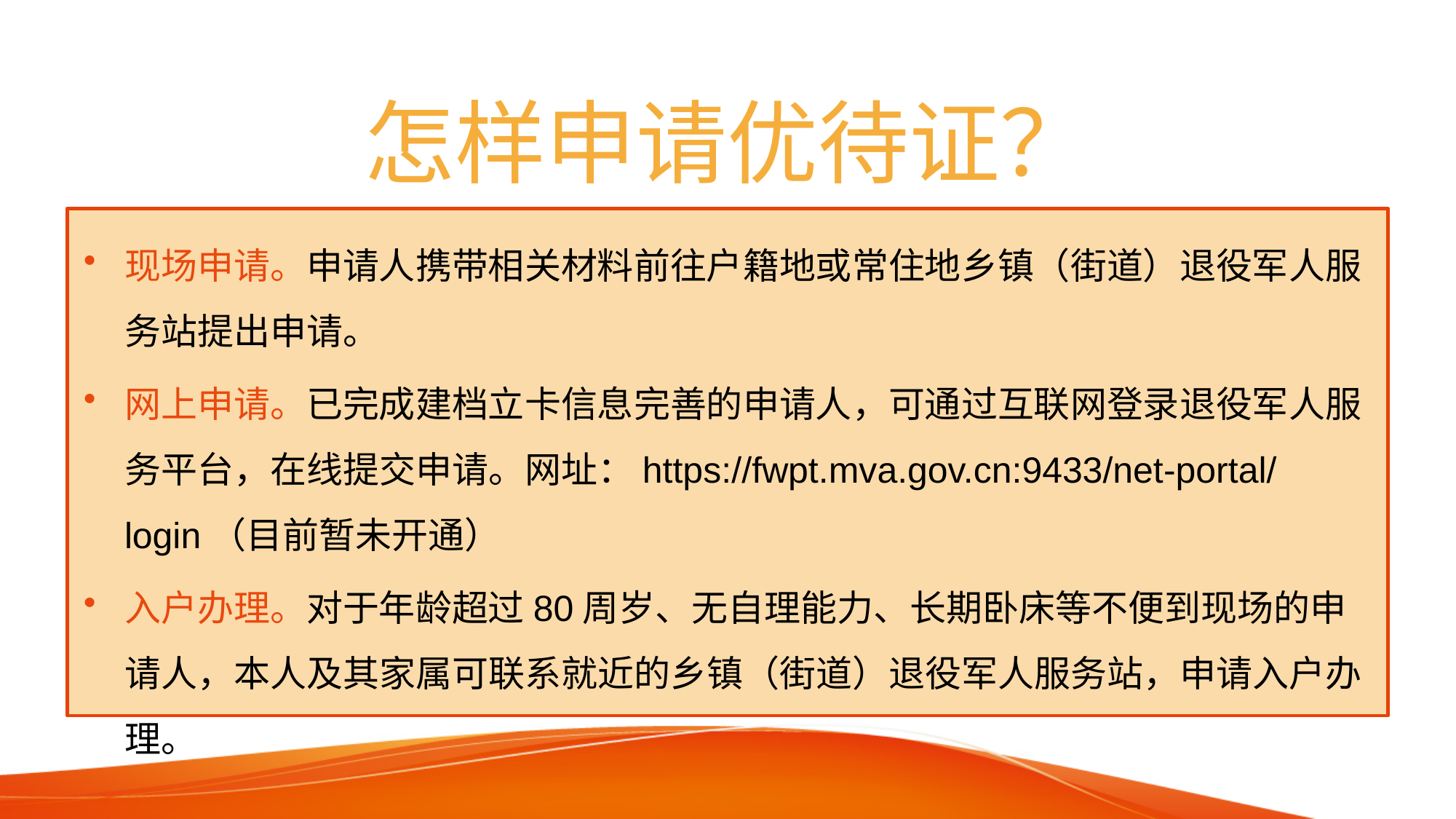

怎样申请优待证？

现场申请。申请人携带相关材料前往户籍地或常住地乡镇（街道）退役军人服务站提出申请。
网上申请。已完成建档立卡信息完善的申请人，可通过互联网登录退役军人服务平台，在线提交申请。网址：https://fwpt.mva.gov.cn:9433/net-portal/login（目前暂未开通）
入户办理。对于年龄超过80周岁、无自理能力、长期卧床等不便到现场的申请人，本人及其家属可联系就近的乡镇（街道）退役军人服务站，申请入户办理。